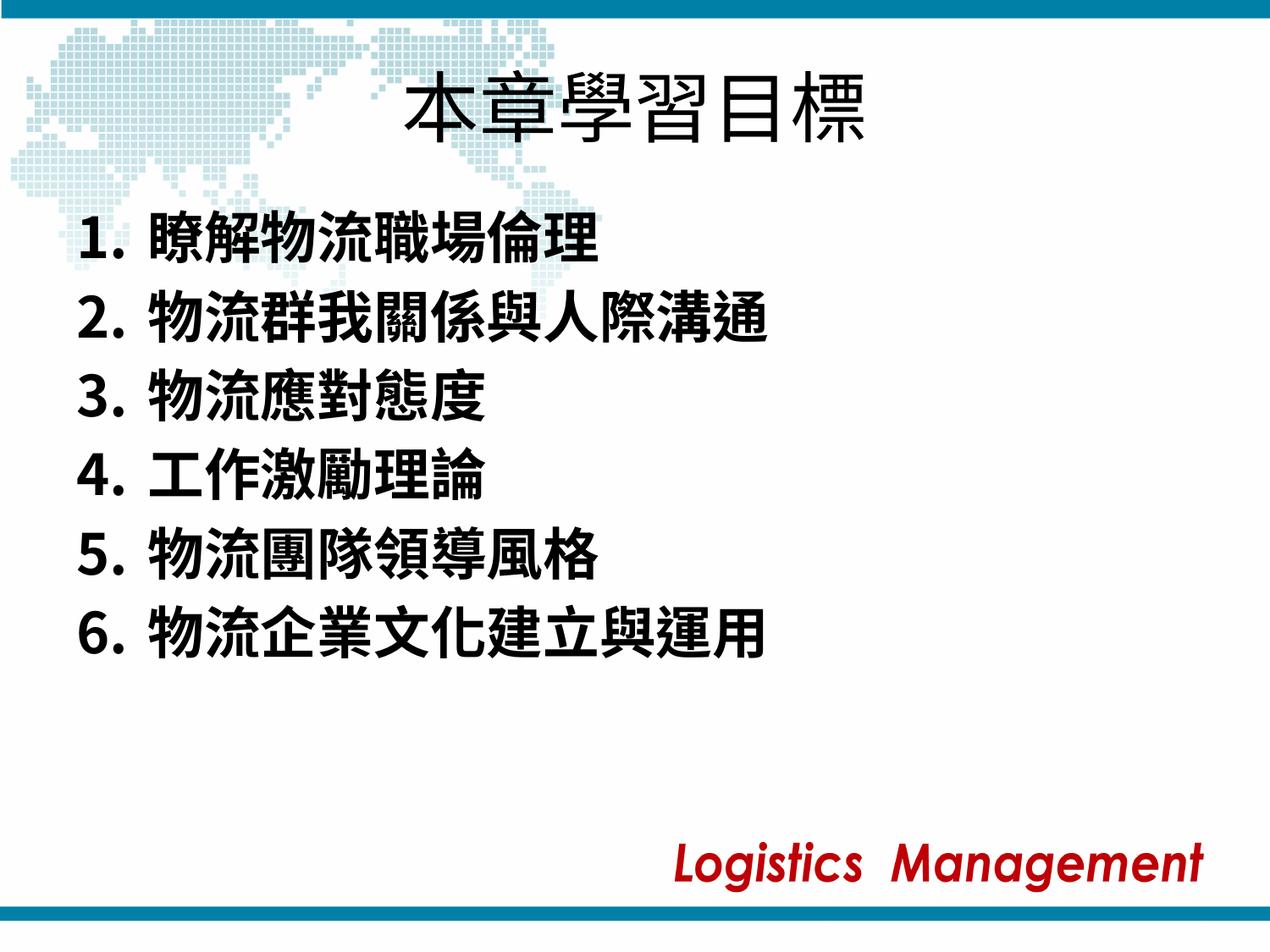

# 本章學習目標
瞭解物流職場倫理
物流群我關係與人際溝通
物流應對態度
工作激勵理論
物流團隊領導風格
物流企業文化建立與運用